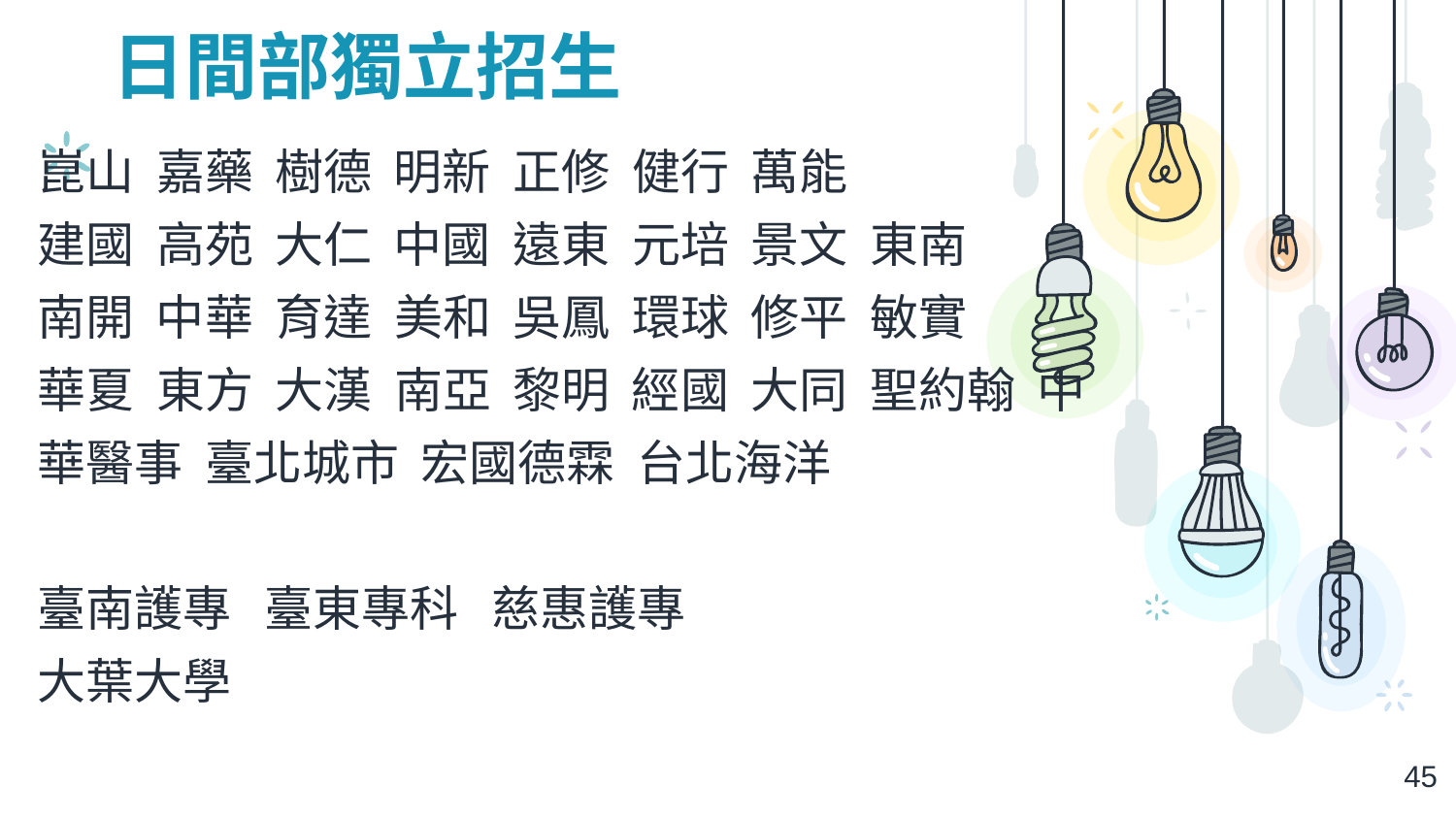

# 日間部獨立招生
崑山  嘉藥  樹德  明新  正修  健行  萬能
建國  高苑  大仁  中國  遠東  元培  景文  東南
南開  中華  育達  美和  吳鳳  環球  修平  敏實
華夏  東方  大漢  南亞  黎明  經國  大同  聖約翰  中華醫事  臺北城市  宏國德霖  台北海洋

臺南護專   臺東專科   慈惠護專
大葉大學

45